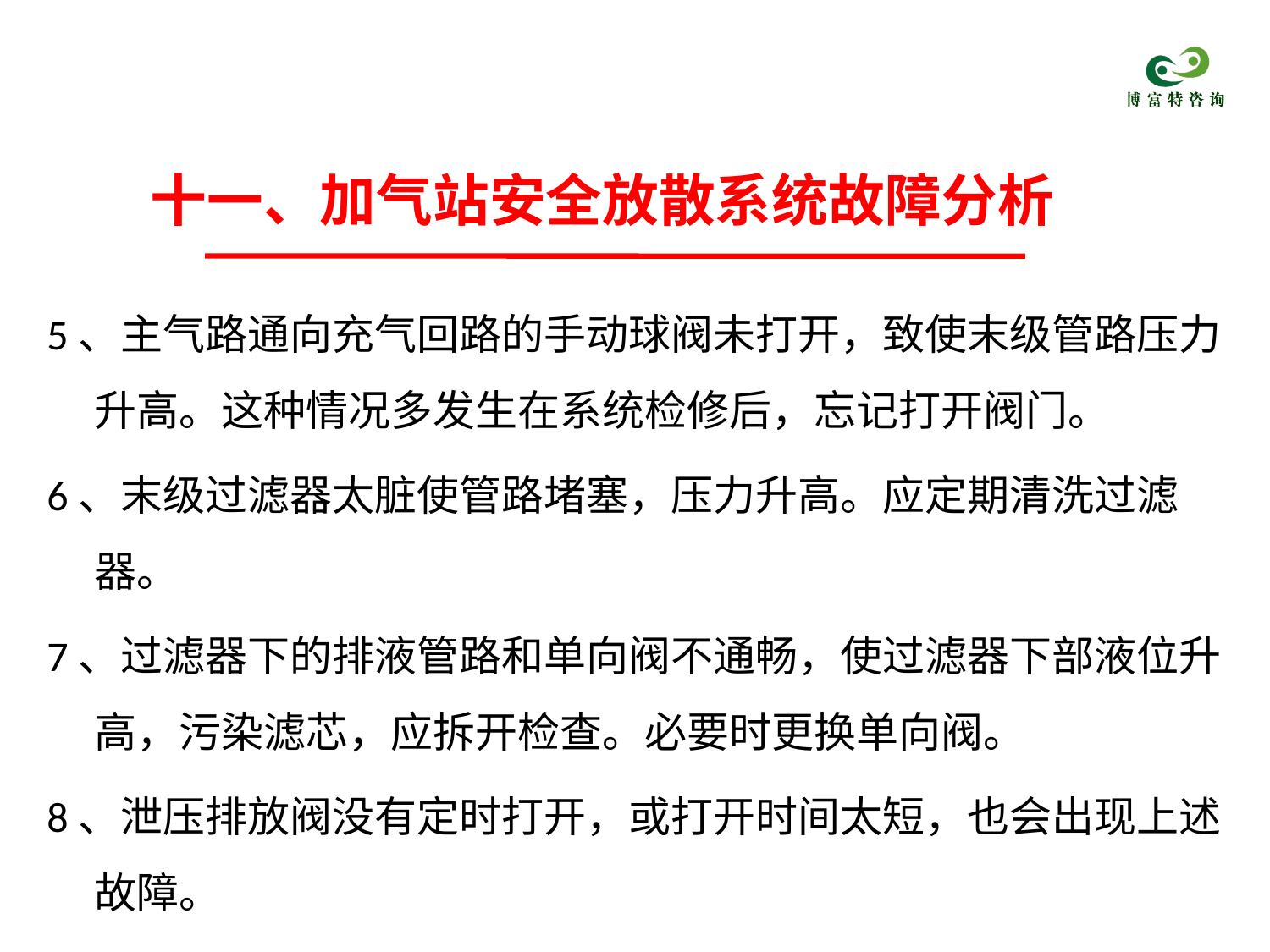

# 十一、加气站安全放散系统故障分析

5、主气路通向充气回路的手动球阀未打开，致使末级管路压力升高。这种情况多发生在系统检修后，忘记打开阀门。
6、末级过滤器太脏使管路堵塞，压力升高。应定期清洗过滤器。
7、过滤器下的排液管路和单向阀不通畅，使过滤器下部液位升高，污染滤芯，应拆开检查。必要时更换单向阀。
8、泄压排放阀没有定时打开，或打开时间太短，也会出现上述故障。